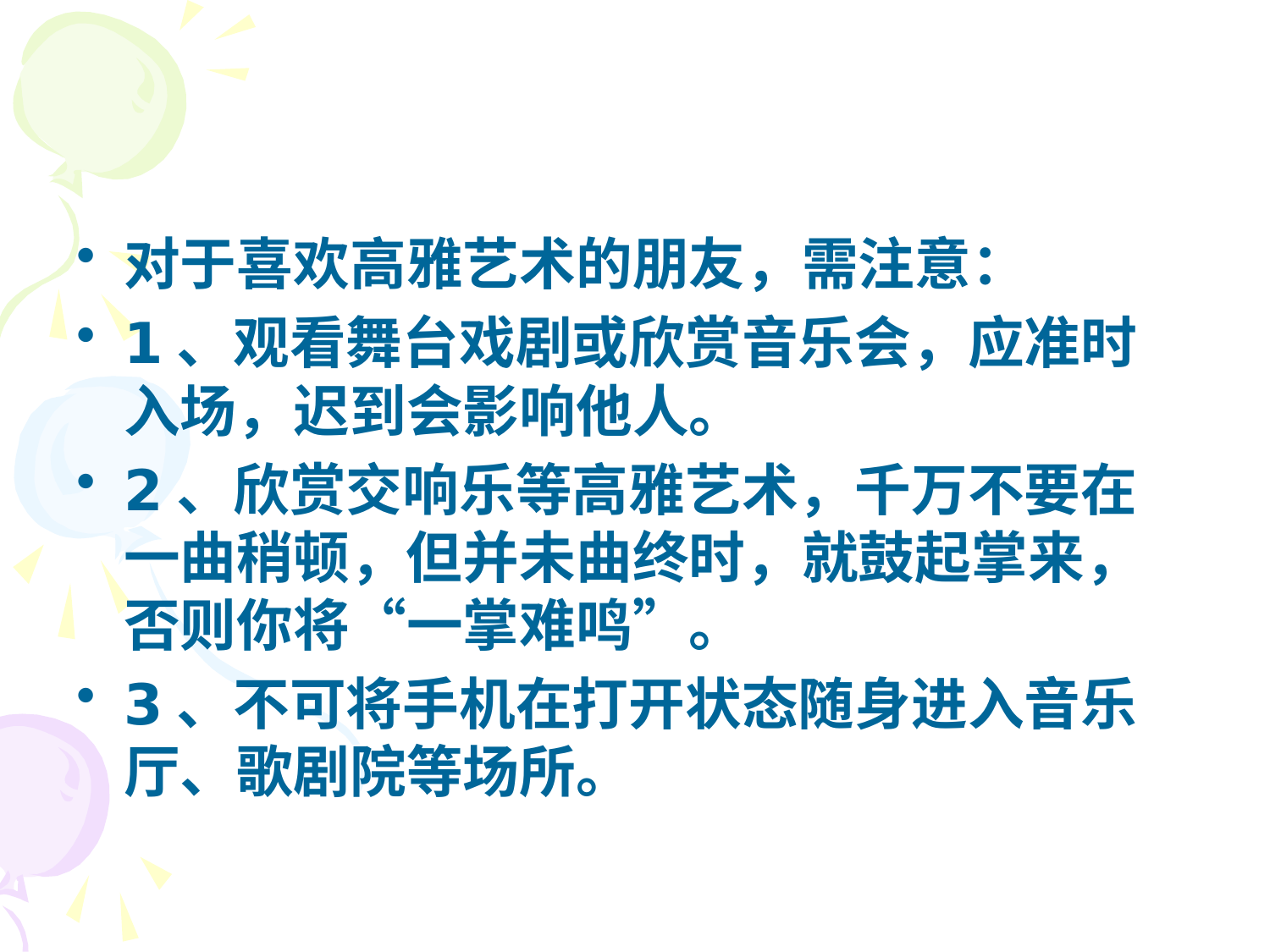

#
对于喜欢高雅艺术的朋友，需注意：
1、观看舞台戏剧或欣赏音乐会，应准时入场，迟到会影响他人。
2、欣赏交响乐等高雅艺术，千万不要在一曲稍顿，但并未曲终时，就鼓起掌来，否则你将“一掌难鸣”。
3、不可将手机在打开状态随身进入音乐厅、歌剧院等场所。